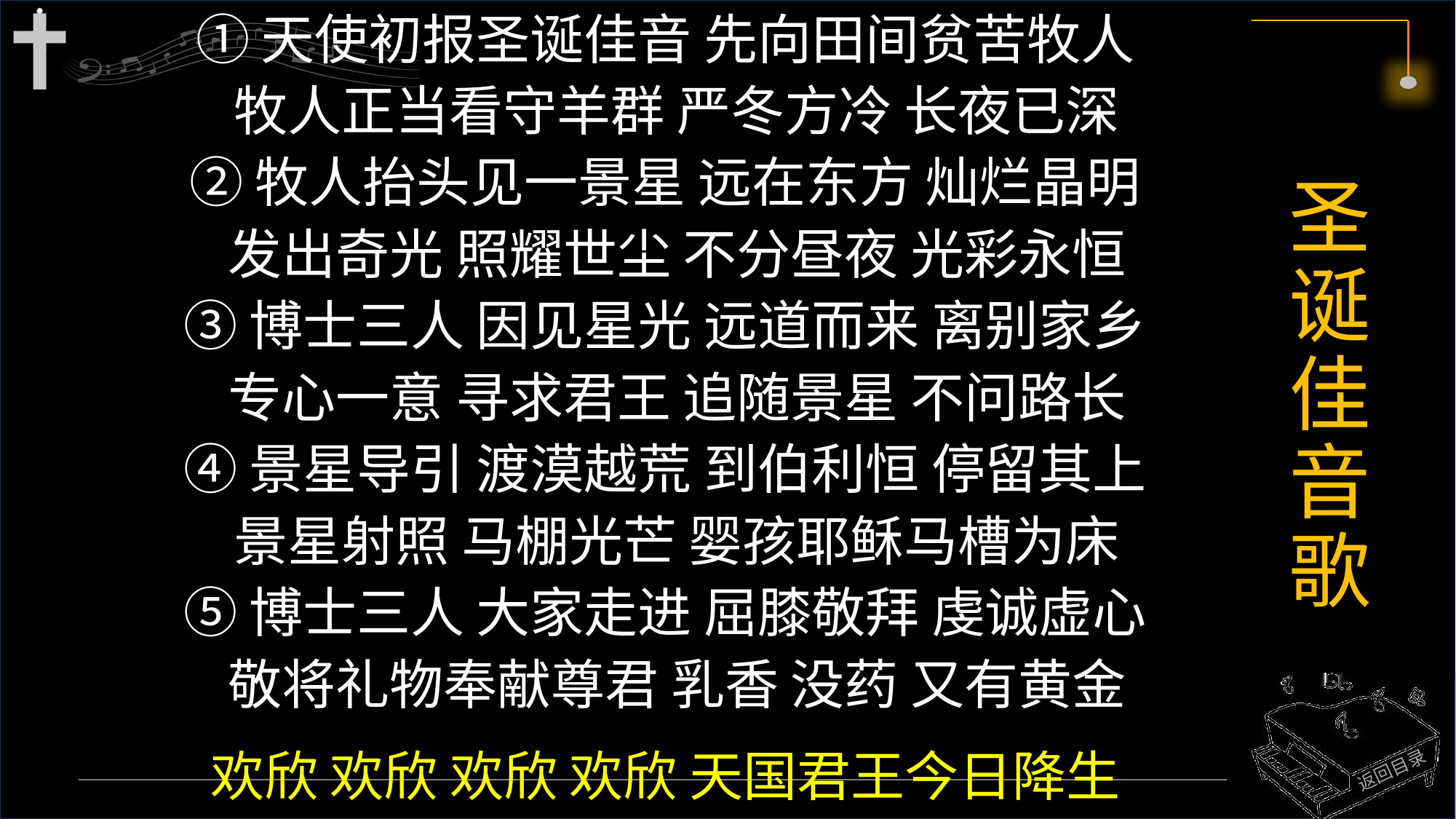

①天使初报圣诞佳音 先向田间贫苦牧人
 牧人正当看守羊群 严冬方冷 长夜已深
②牧人抬头见一景星 远在东方 灿烂晶明
 发出奇光 照耀世尘 不分昼夜 光彩永恒
③博士三人 因见星光 远道而来 离别家乡
 专心一意 寻求君王 追随景星 不问路长
④景星导引 渡漠越荒 到伯利恒 停留其上
 景星射照 马棚光芒 婴孩耶稣马槽为床
⑤博士三人 大家走进 屈膝敬拜 虔诚虚心
 敬将礼物奉献尊君 乳香 没药 又有黄金

欢欣 欢欣 欢欣 欢欣 天国君王今日降生
# 圣诞佳音歌